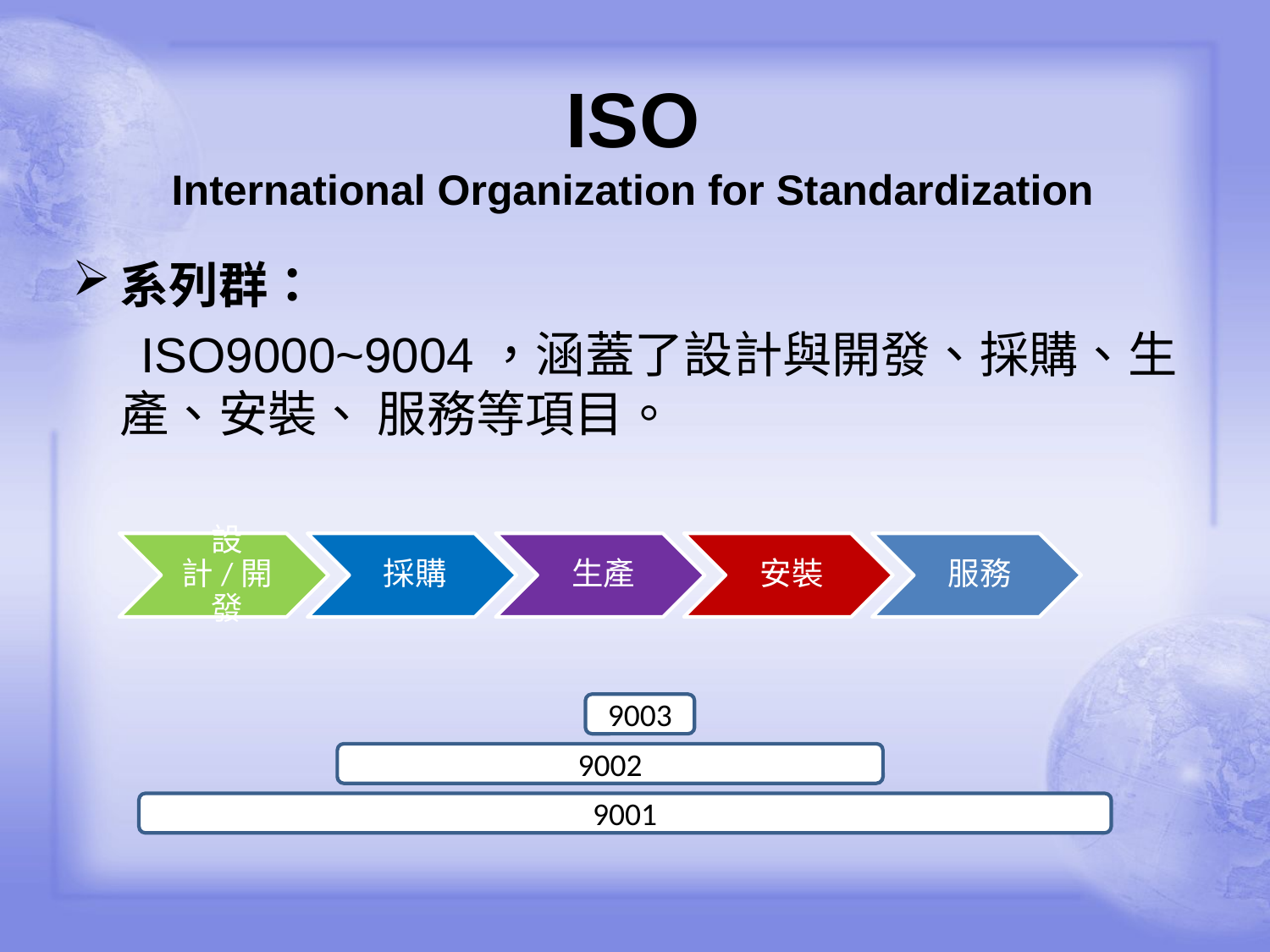

# ISO International Organization for Standardization
系列群：
     ISO9000~9004，涵蓋了設計與開發、採購、生產、安裝、 服務等項目。
設計/開發
採購
生產
安裝
服務
9003
9002
9001